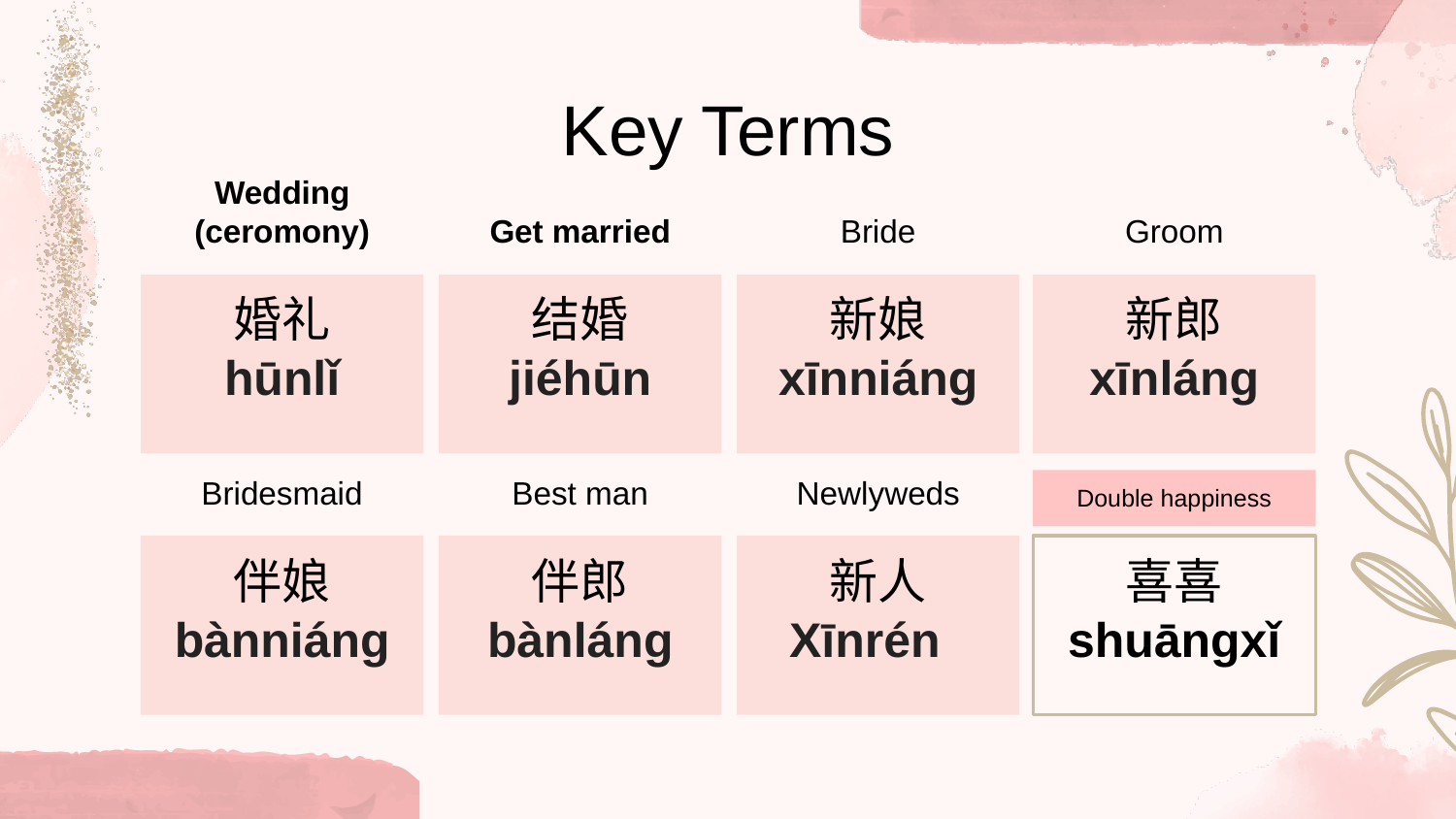

# Key Terms
Wedding (ceromony)
婚礼
hūnlǐ
Get married
结婚
jiéhūn
Bride
新娘
xīnniáng
Groom
新郎
xīnláng
Bridesmaid
伴娘
bànniáng
Best man
伴郎
bànláng
Newlyweds
新人
Xīnrén
Double happiness
喜喜
shuāngxǐ